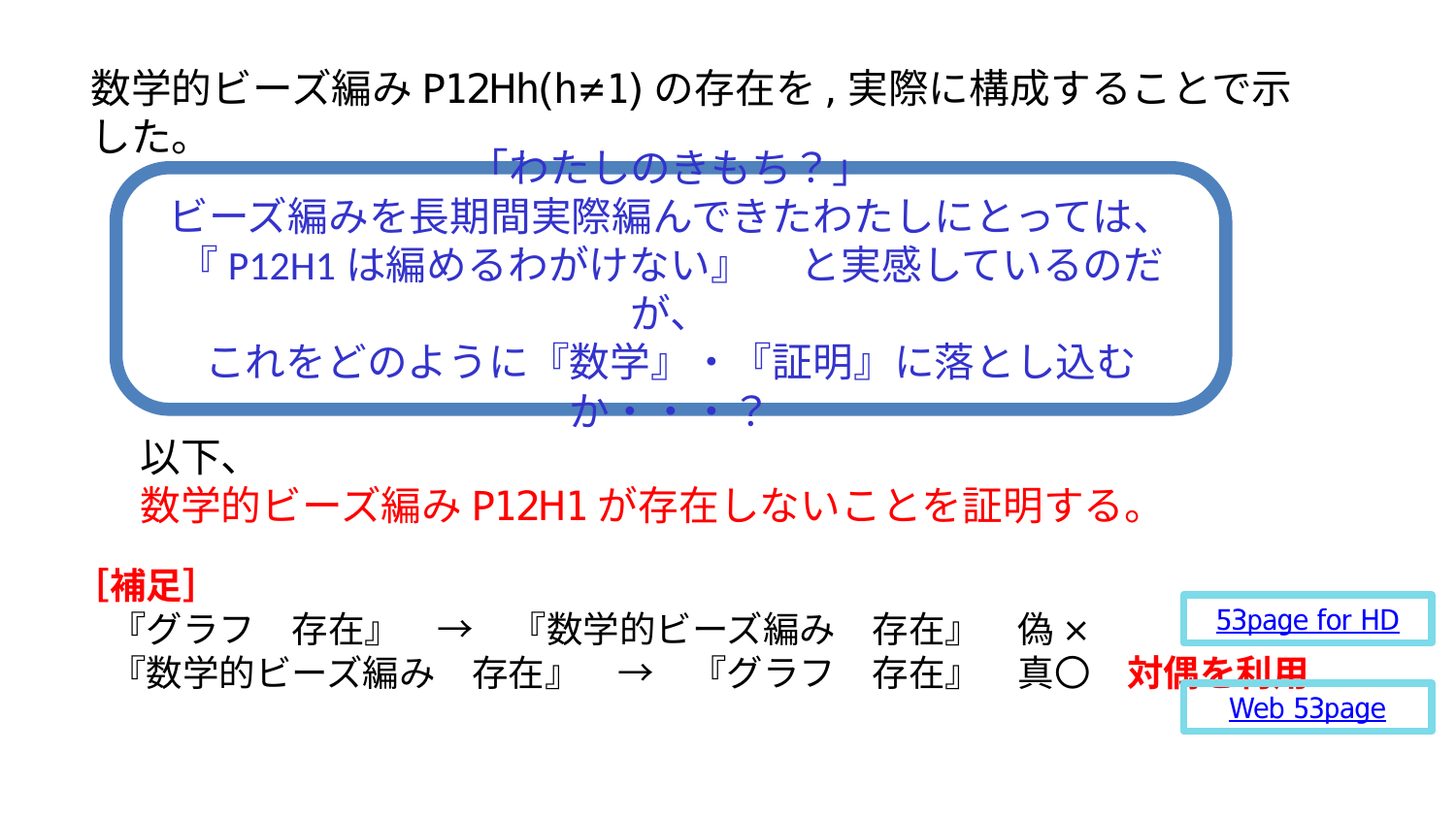

数学的ビーズ編みP12Hh(h≠1)の存在を,実際に構成することで示した。
「わたしのきもち？」
ビーズ編みを長期間実際編んできたわたしにとっては、
『P12H1は編めるわがけない』　 と実感しているのだが、
これをどのように『数学』・『証明』に落とし込むか・・・？
以下、
数学的ビーズ編みP12H1が存在しないことを証明する。
［補足］
　『グラフ　存在』　→　『数学的ビーズ編み　存在』　偽×
　『数学的ビーズ編み　存在』　→　『グラフ　存在』　真〇　対偶を利用

53page for HD
Web 53page